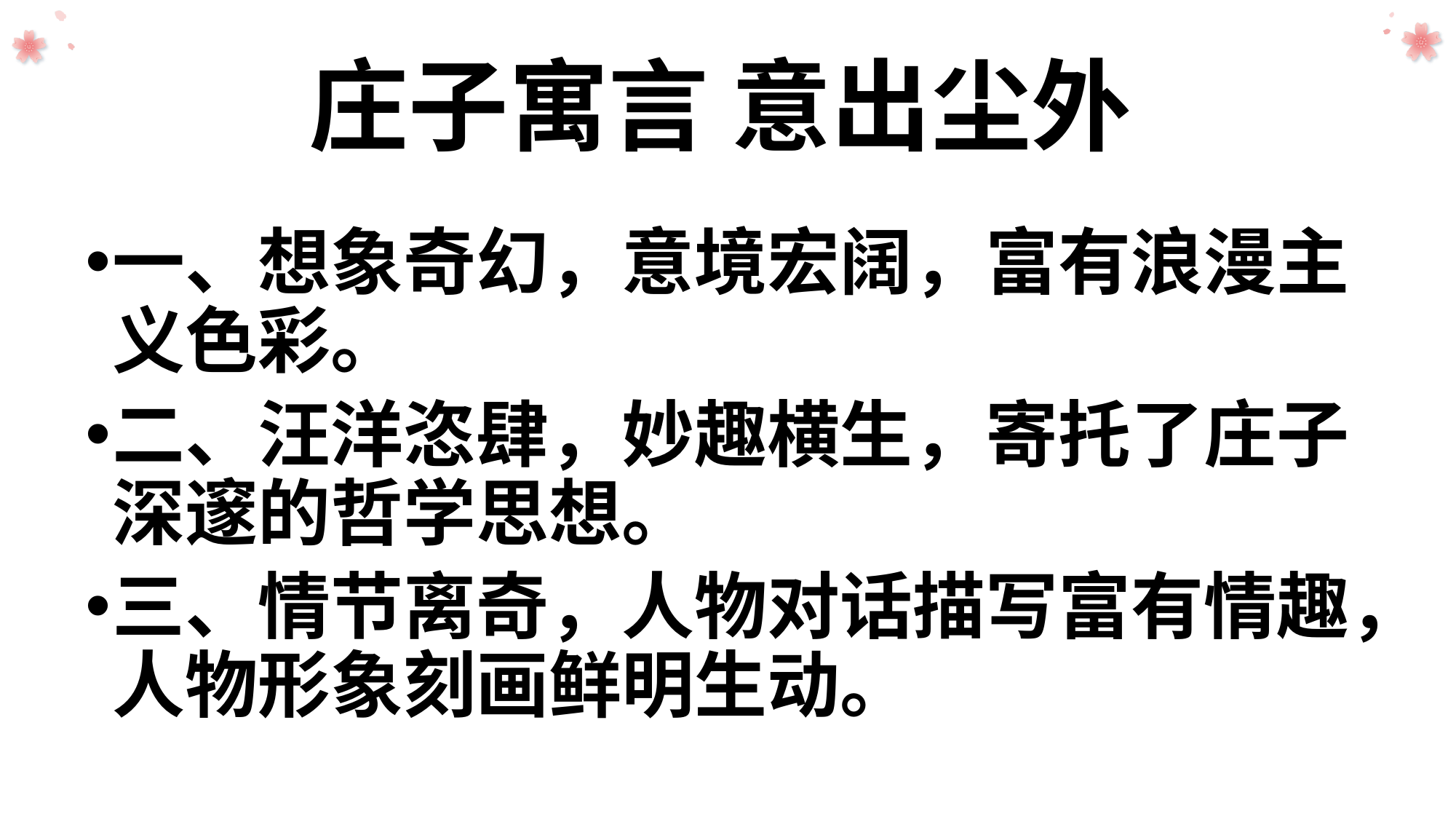

# 庄子寓言 意出尘外
一、想象奇幻，意境宏阔，富有浪漫主义色彩。
二、汪洋恣肆，妙趣横生，寄托了庄子深邃的哲学思想。
三、情节离奇，人物对话描写富有情趣，人物形象刻画鲜明生动。